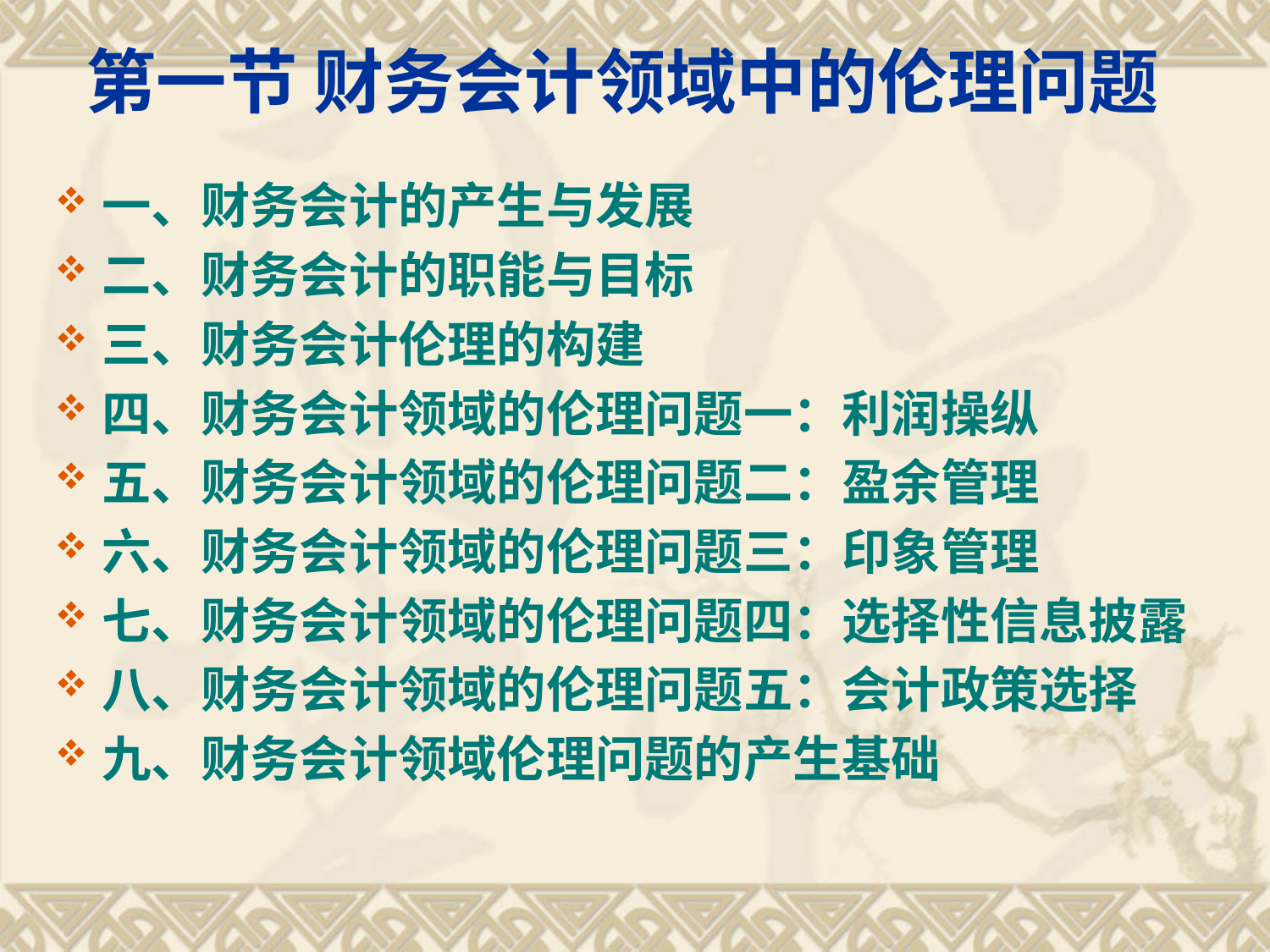

第一节 财务会计领域中的伦理问题
一、财务会计的产生与发展
二、财务会计的职能与目标
三、财务会计伦理的构建
四、财务会计领域的伦理问题一：利润操纵
五、财务会计领域的伦理问题二：盈余管理
六、财务会计领域的伦理问题三：印象管理
七、财务会计领域的伦理问题四：选择性信息披露
八、财务会计领域的伦理问题五：会计政策选择
九、财务会计领域伦理问题的产生基础